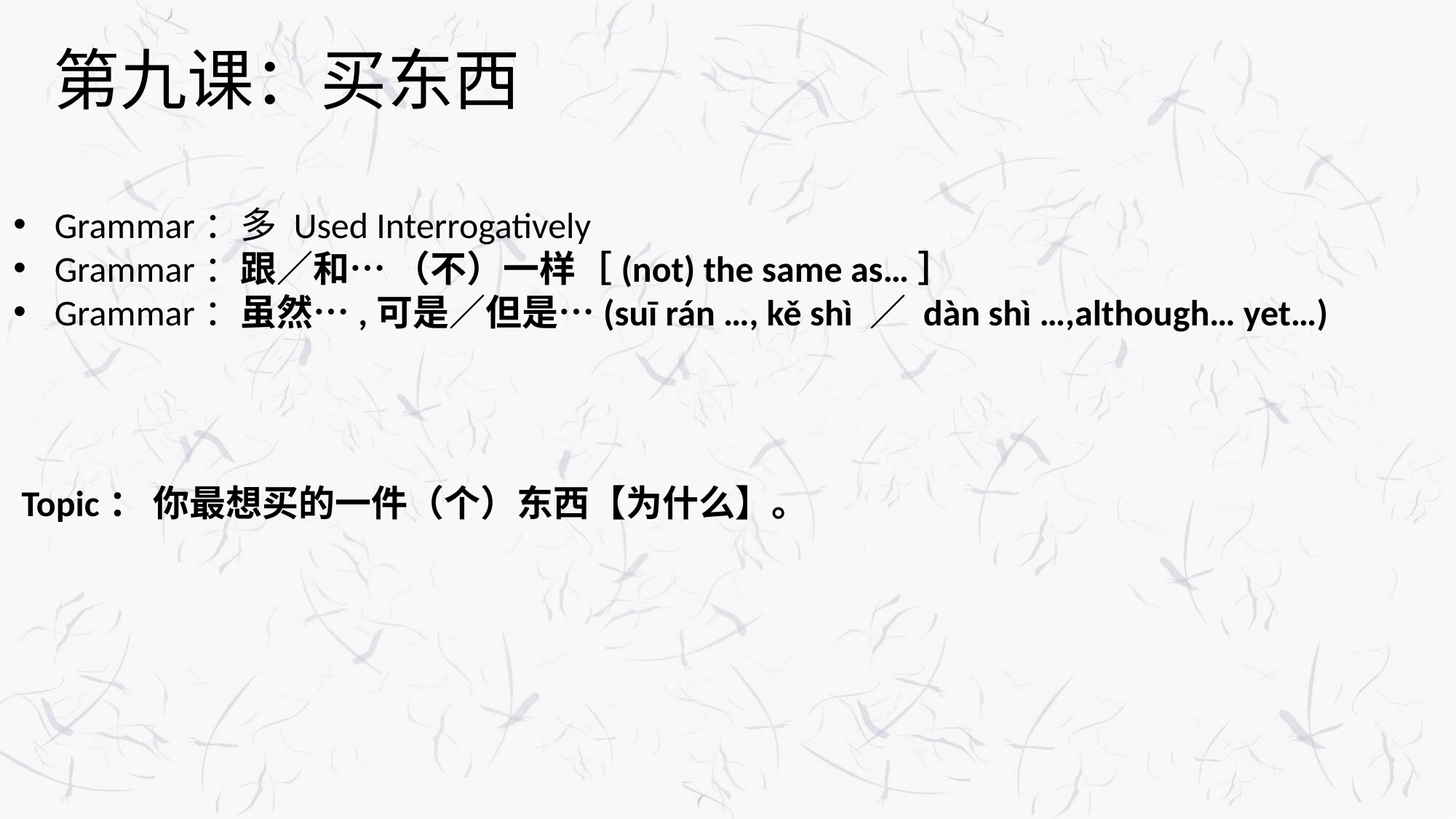

第九课：买东西
Grammar：多 Used Interrogatively
Grammar：跟／和… （不）一样［(not) the same as…］
Grammar：虽然…,可是／但是…(suī rán …, kě shì ／ dàn shì …,although… yet…)

 Topic： 你最想买的一件（个）东西【为什么】。